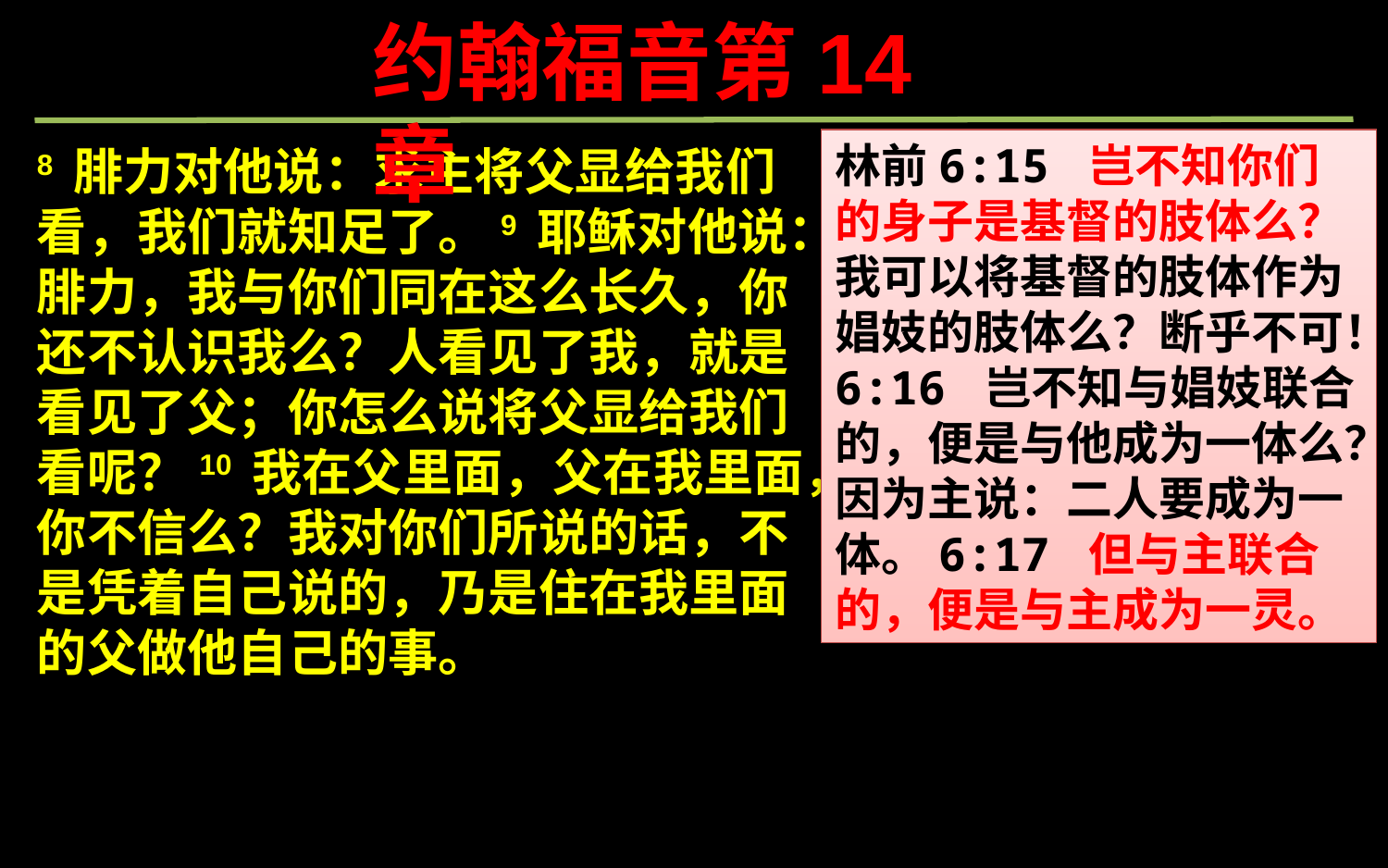

约翰福音第14章
林前6:15 岂不知你们的身子是基督的肢体么？我可以将基督的肢体作为娼妓的肢体么？断乎不可！6:16 岂不知与娼妓联合的，便是与他成为一体么？因为主说：二人要成为一体。6:17 但与主联合的，便是与主成为一灵。
8 腓力对他说：求主将父显给我们看，我们就知足了。9 耶稣对他说：腓力，我与你们同在这么长久，你还不认识我么？人看见了我，就是看见了父；你怎么说将父显给我们看呢？10 我在父里面，父在我里面，你不信么？我对你们所说的话，不是凭着自己说的，乃是住在我里面的父做他自己的事。